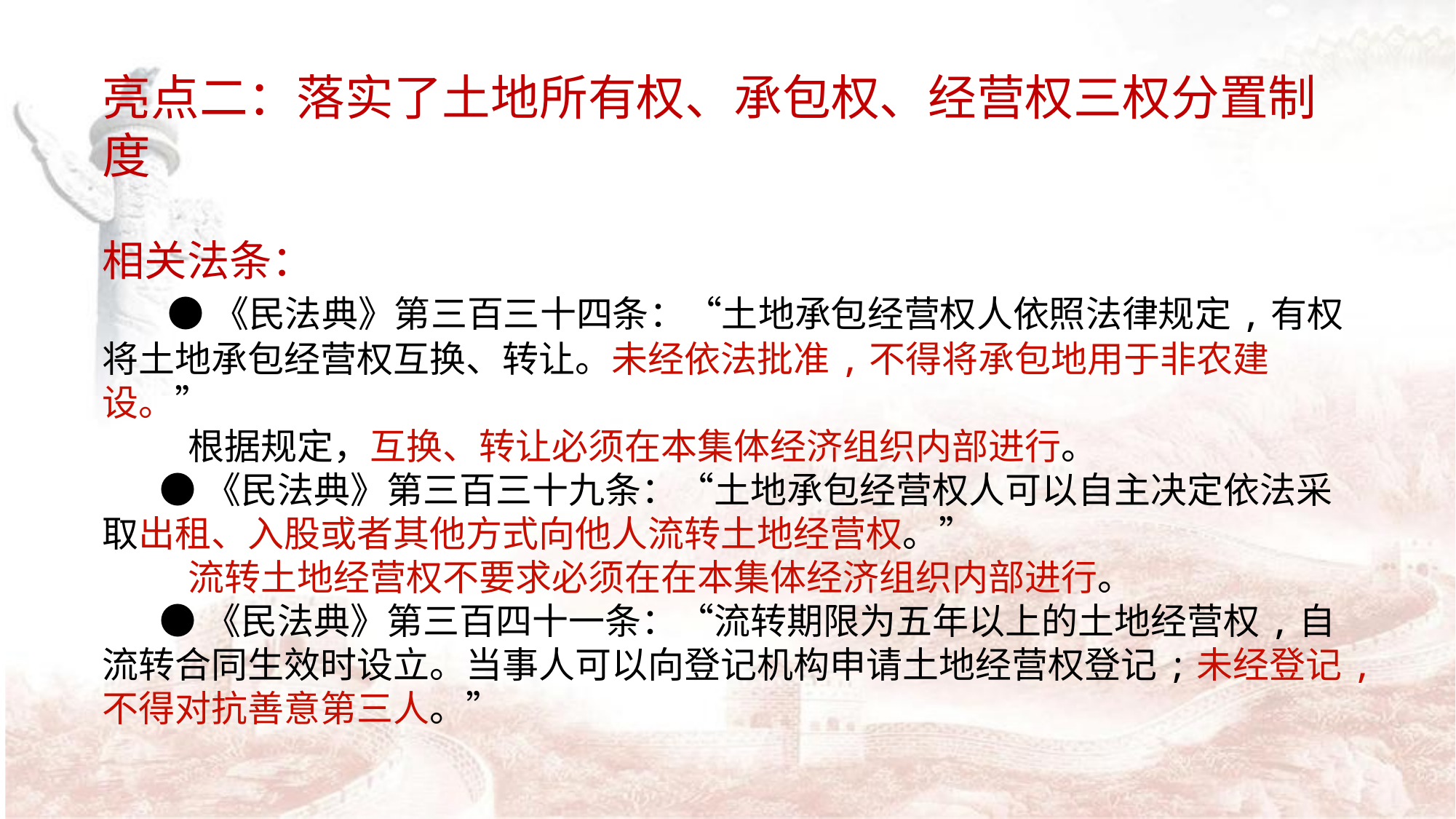

亮点二：落实了土地所有权、承包权、经营权三权分置制度

相关法条：
       ●《民法典》第三百三十四条：“土地承包经营权人依照法律规定,有权将土地承包经营权互换、转让。未经依法批准,不得将承包地用于非农建设。”
根据规定，互换、转让必须在本集体经济组织内部进行。
       ●《民法典》第三百三十九条：“土地承包经营权人可以自主决定依法采取出租、入股或者其他方式向他人流转土地经营权。”
流转土地经营权不要求必须在在本集体经济组织内部进行。
       ●《民法典》第三百四十一条：“流转期限为五年以上的土地经营权,自流转合同生效时设立。当事人可以向登记机构申请土地经营权登记;未经登记,不得对抗善意第三人。”